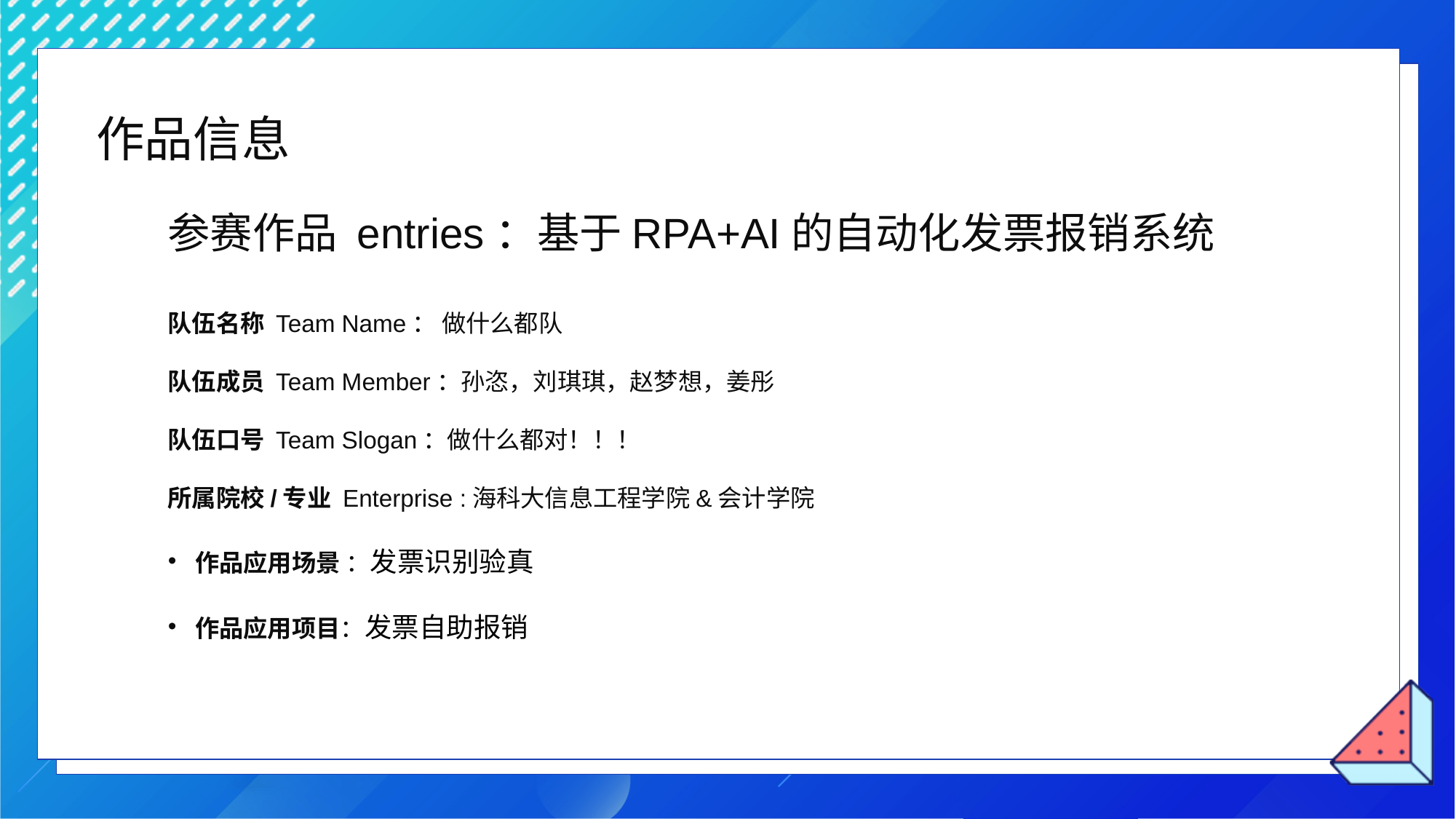

作品信息
参赛作品 entries：基于RPA+AI的自动化发票报销系统
队伍名称 Team Name： 做什么都队
队伍成员 Team Member：孙恣，刘琪琪，赵梦想，姜彤
队伍口号 Team Slogan：做什么都对！！！
所属院校/专业 Enterprise :海科大信息工程学院&会计学院
作品应用场景 ：发票识别验真
作品应用项目：发票自助报销